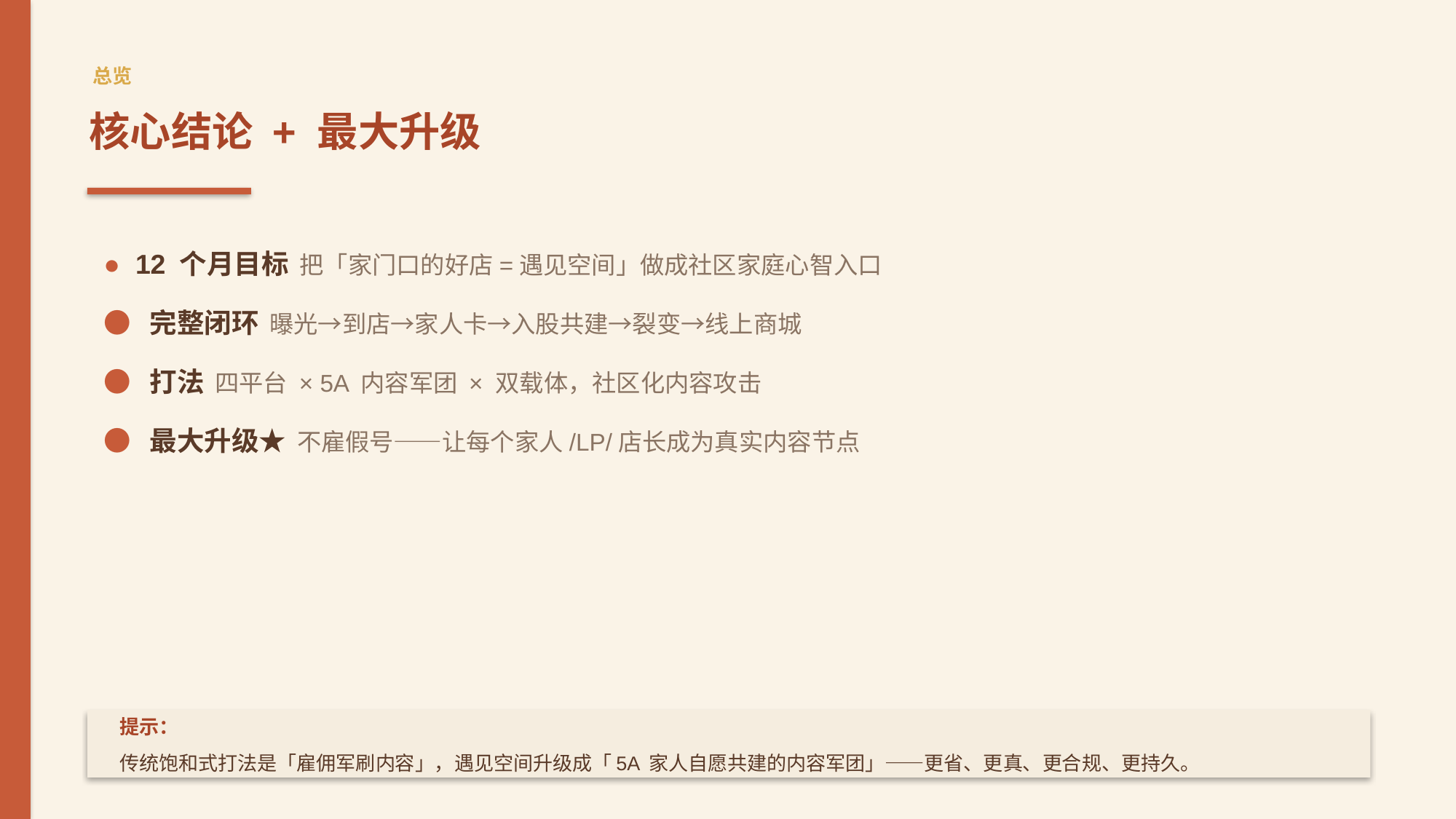

总览
核心结论 + 最大升级

●  12 个月目标  把「家门口的好店=遇见空间」做成社区家庭心智入口
●  完整闭环  曝光→到店→家人卡→入股共建→裂变→线上商城
●  打法  四平台 × 5A 内容军团 × 双载体，社区化内容攻击
●  最大升级★  不雇假号——让每个家人/LP/店长成为真实内容节点

提示：
传统饱和式打法是「雇佣军刷内容」，遇见空间升级成「5A 家人自愿共建的内容军团」——更省、更真、更合规、更持久。